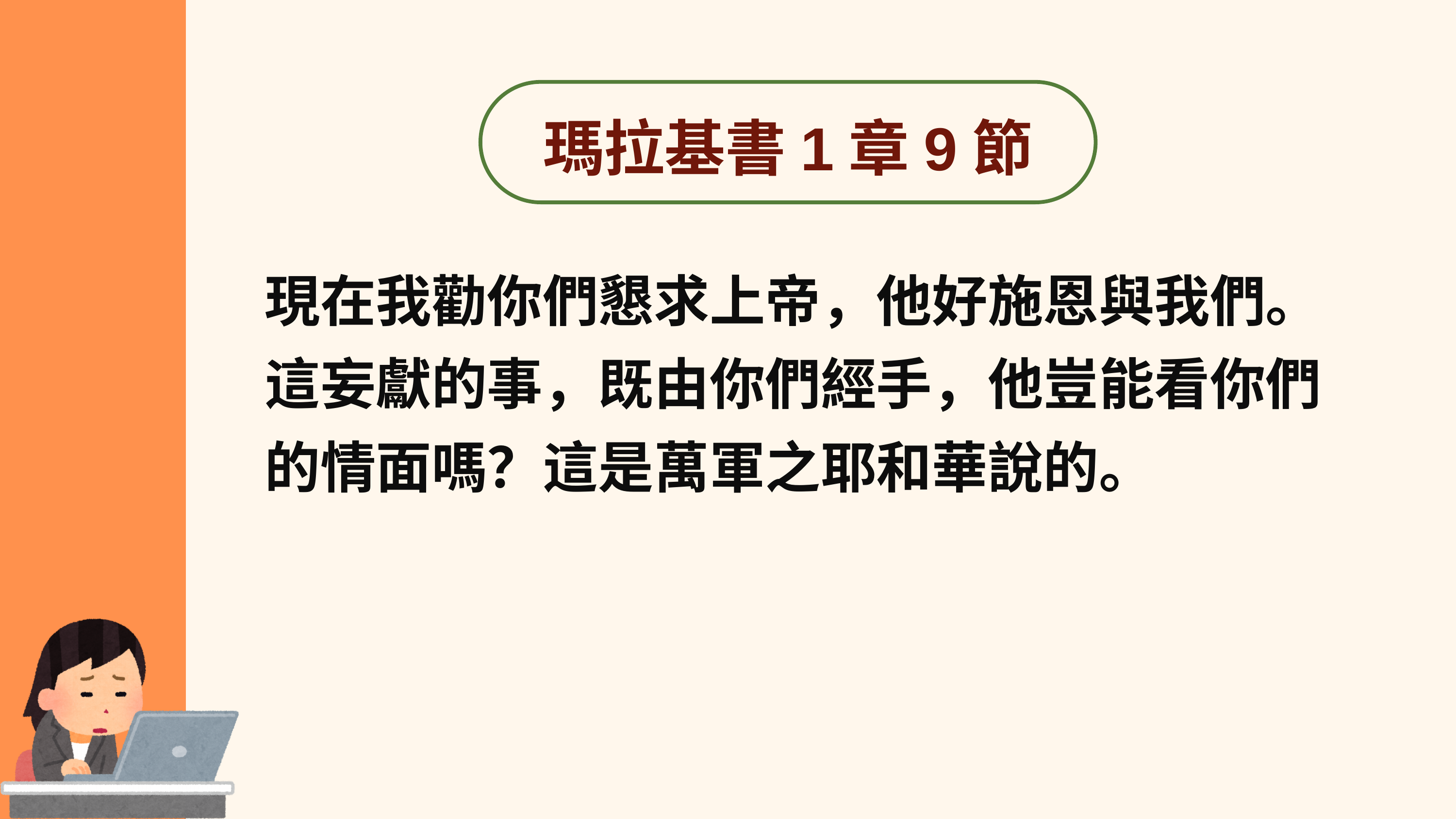

瑪拉基書1章9節
現在我勸你們懇求上帝，他好施恩與我們。這妄獻的事，既由你們經手，他豈能看你們的情面嗎？這是萬軍之耶和華說的。